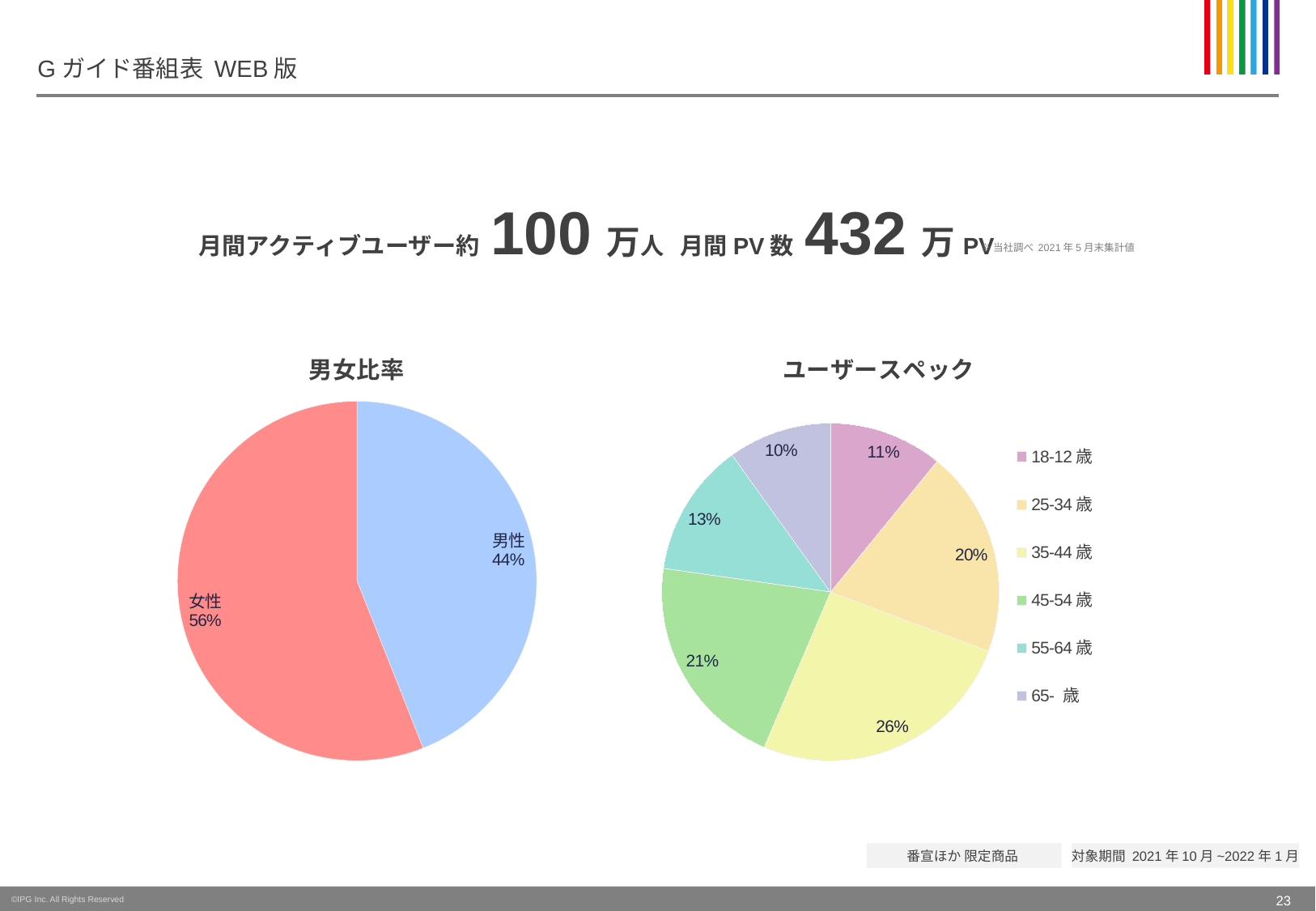

# Gガイド番組表 WEB版
月間アクティブユーザー約 100万人
月間PV数 432万PV
※当社調べ 2021年5月末集計値

### Chart: 男女比率

| Category | ユーザースペック |
|---|---|
| 男性 | 0.44 |
| 女性 | 0.56 |

### Chart: ユーザースペック

| Category | ユーザースペック |
|---|---|
| 18-12歳 | 0.11 |
| 25-34歳 | 0.2 |
| 35-44歳 | 0.26 |
| 45-54歳 | 0.21 |
| 55-64歳 | 0.13 |
| 65- 歳 | 0.1 |
番宣ほか 限定商品
23
©IPG Inc. All Rights Reserved